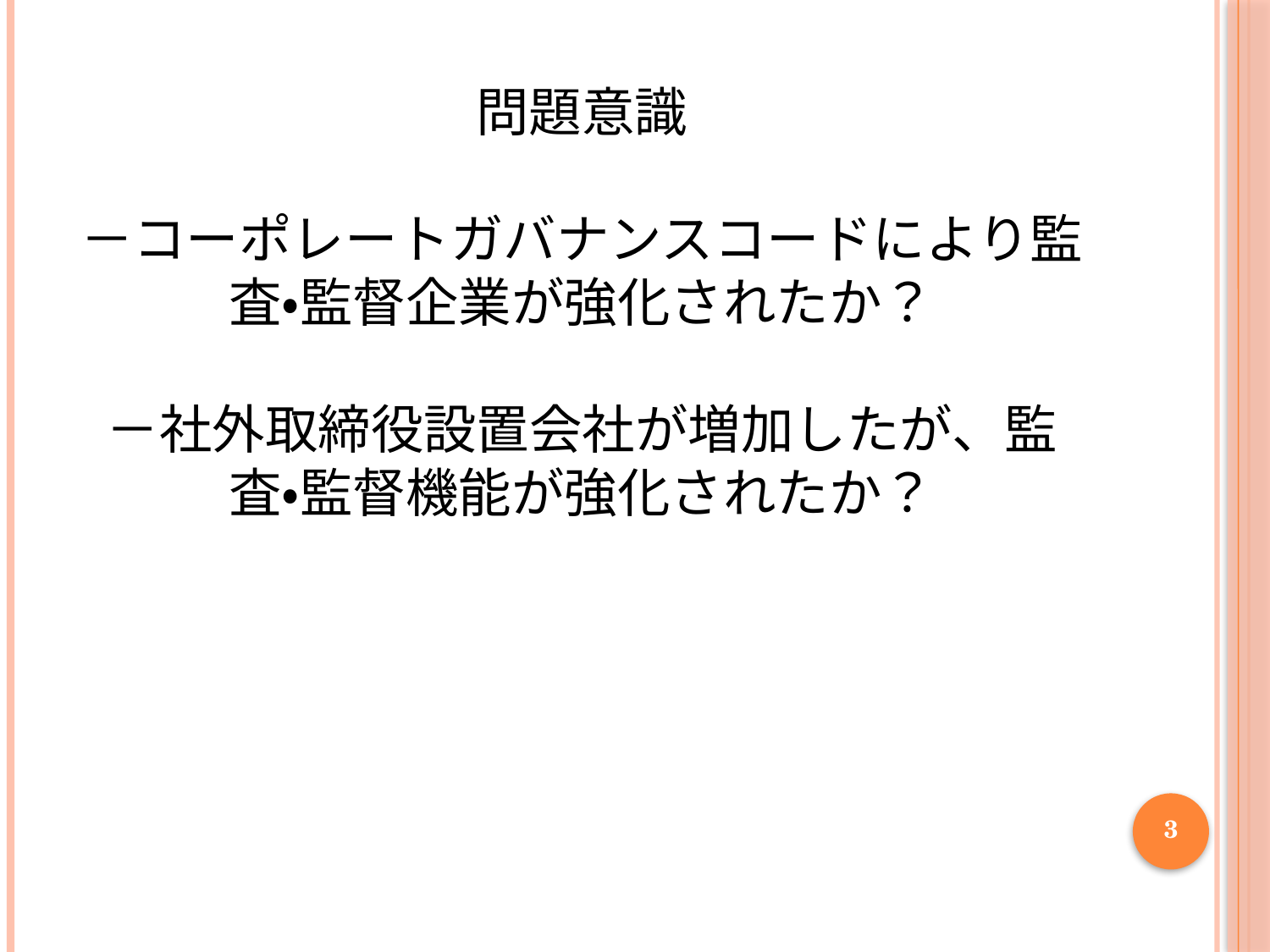

# 問題意識 －コーポレートガバナンスコードにより監査・監督企業が強化されたか？ －社外取締役設置会社が増加したが、監査・監督機能が強化されたか？
3